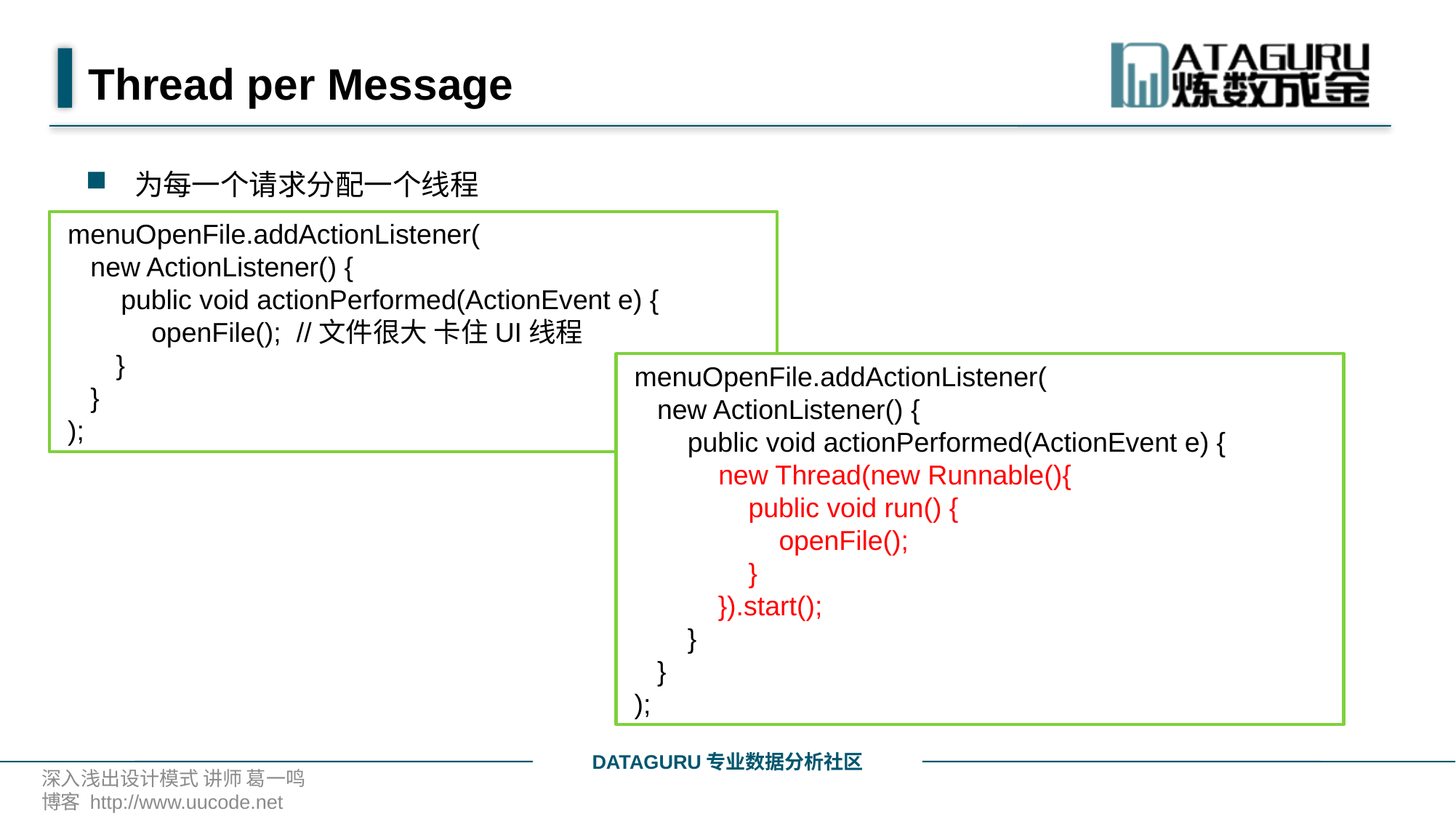

# Thread per Message
为每一个请求分配一个线程

 menuOpenFile.addActionListener(
    new ActionListener() {
        public void actionPerformed(ActionEvent e) {
            openFile();  //文件很大 卡住UI线程
        }
    }
 );
 menuOpenFile.addActionListener(
    new ActionListener() {
        public void actionPerformed(ActionEvent e) {
            new Thread(new Runnable(){
                public void run() {
                    openFile();
                }
            }).start();
        }
    }
 );